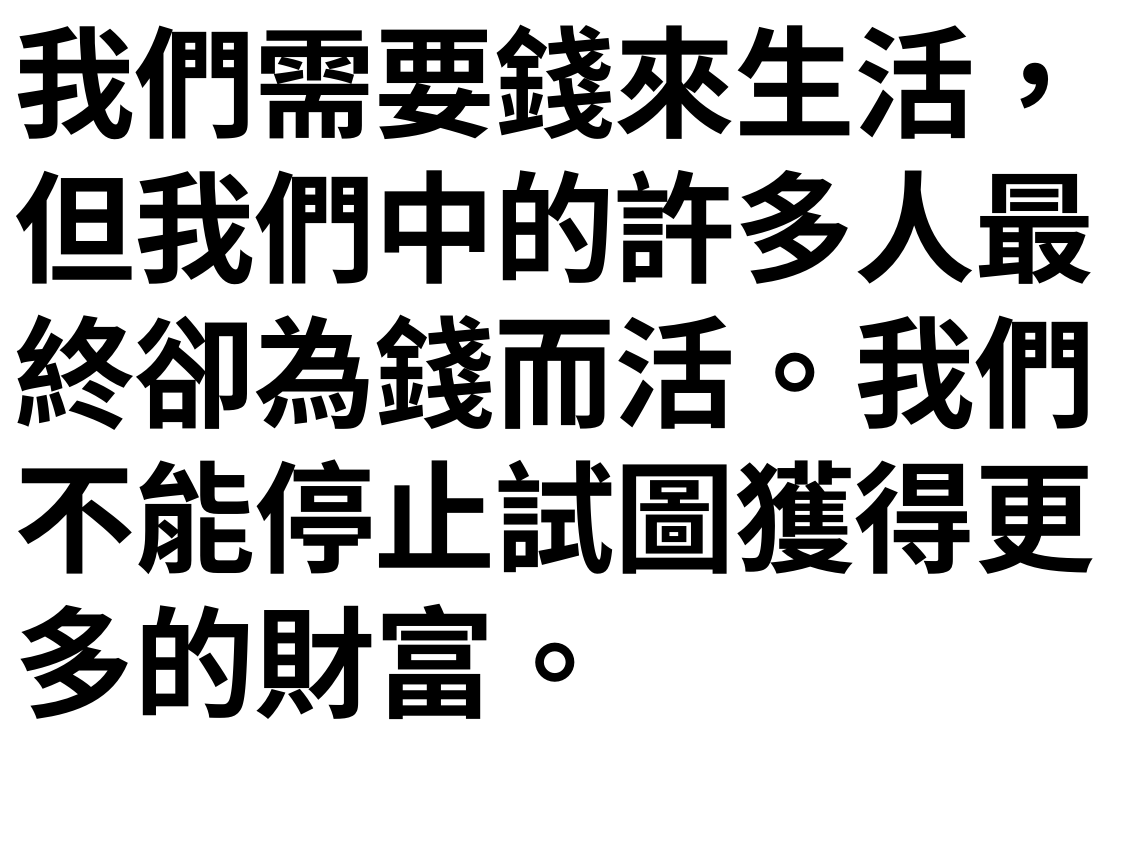

我們需要錢來生活，但我們中的許多人最終卻為錢而活。我們不能停止試圖獲得更多的財富。